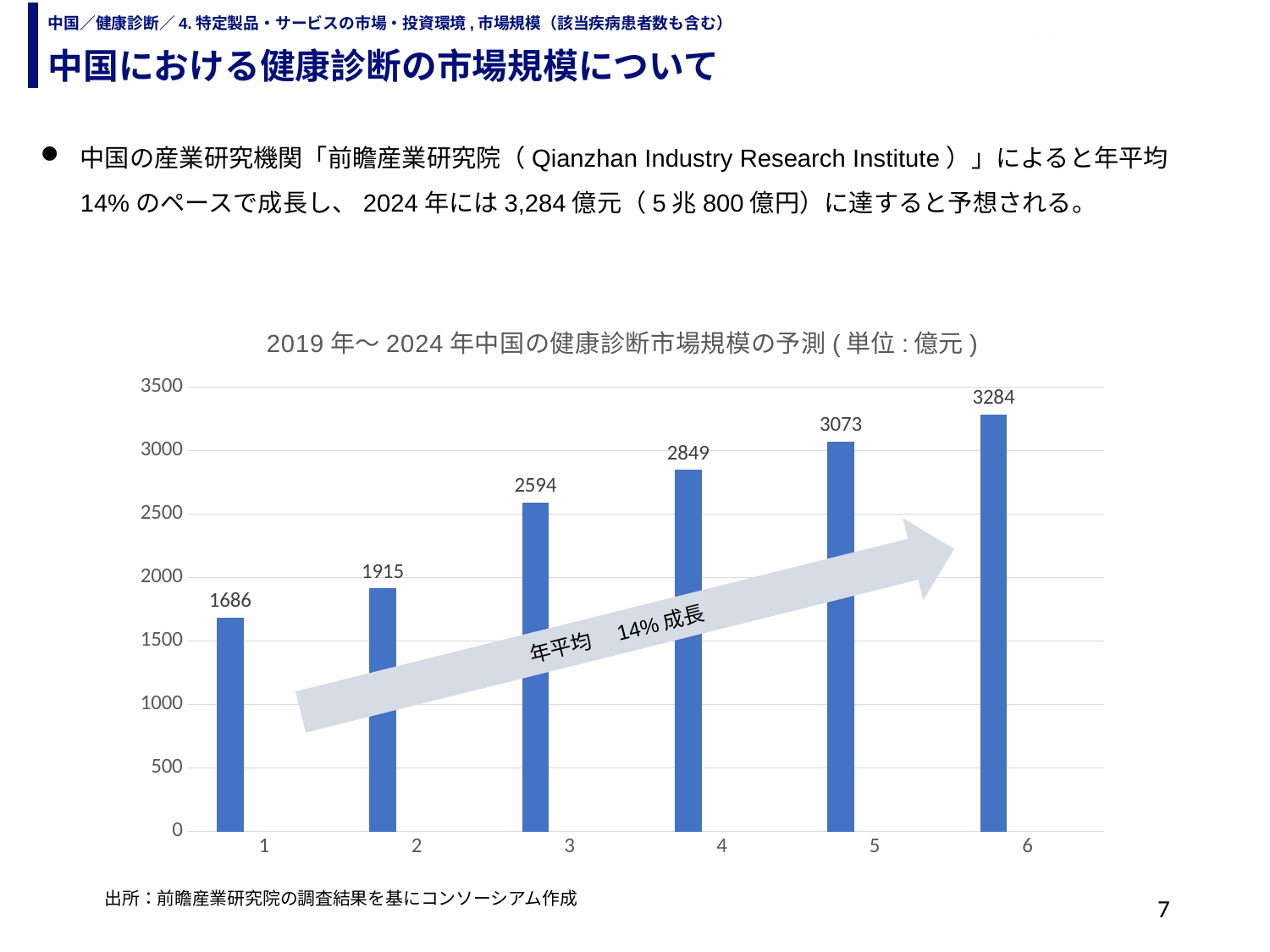

中国における健康診断の市場規模について
中国／健康診断／4.特定製品・サービスの市場・投資環境,市場規模（該当疾病患者数も含む）
中国の産業研究機関「前瞻産業研究院（Qianzhan Industry Research Institute）」によると年平均14%のペースで成長し、2024年には3,284億元（5兆800億円）に達すると予想される。

### Chart: 2019年～2024年中国の健康診断市場規模の予測(単位:億元)

| Category |  |  |  |
|---|---|---|---|
年平均　14%成長
出所：前瞻産業研究院の調査結果を基にコンソーシアム作成
7